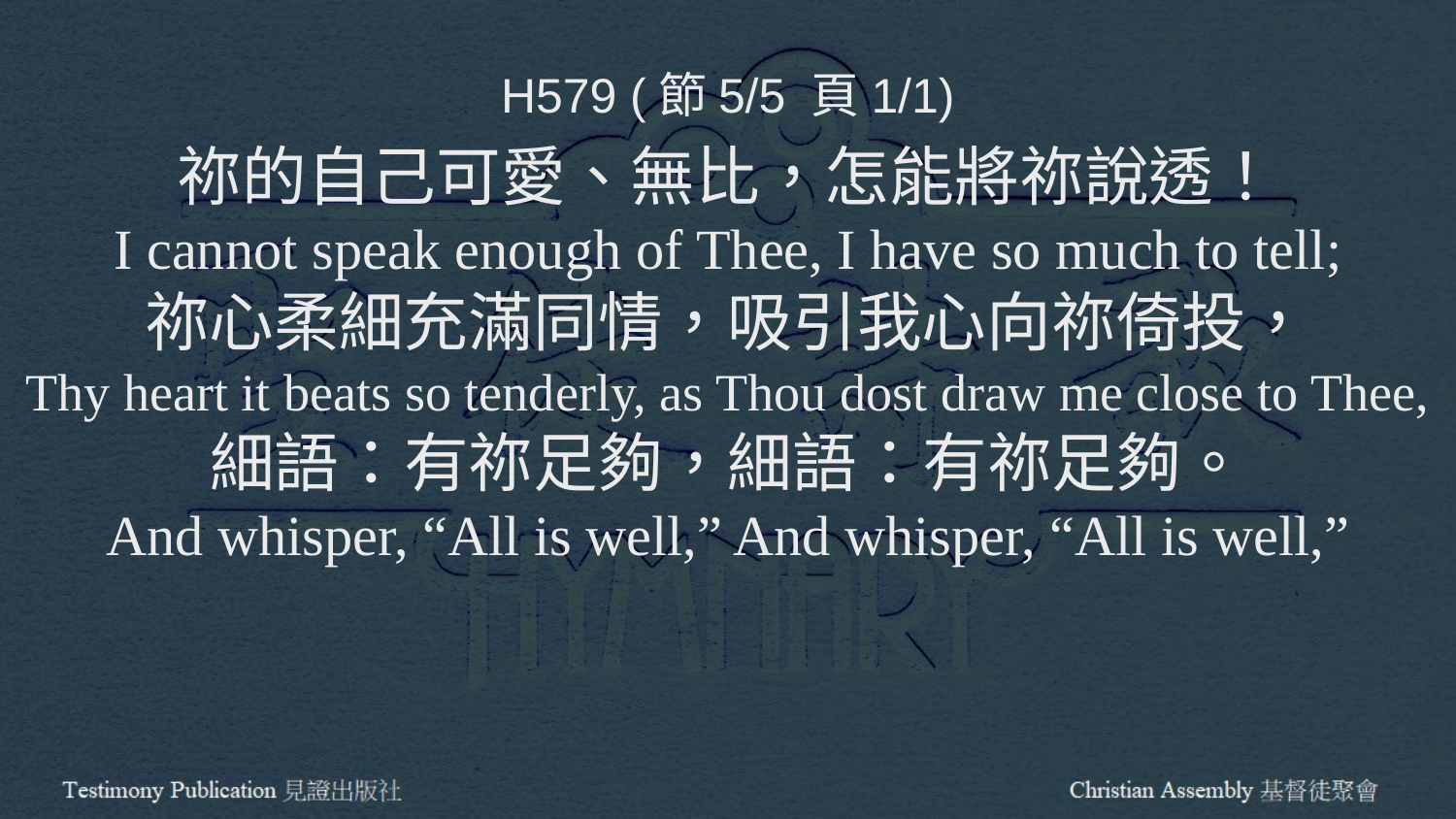

H579 (節5/5 頁1/1)
祢的自己可愛、無比，怎能將祢說透！
I cannot speak enough of Thee, I have so much to tell;
祢心柔細充滿同情，吸引我心向祢倚投，
Thy heart it beats so tenderly, as Thou dost draw me close to Thee,
細語：有祢足夠，細語：有祢足夠。
And whisper, “All is well,” And whisper, “All is well,”